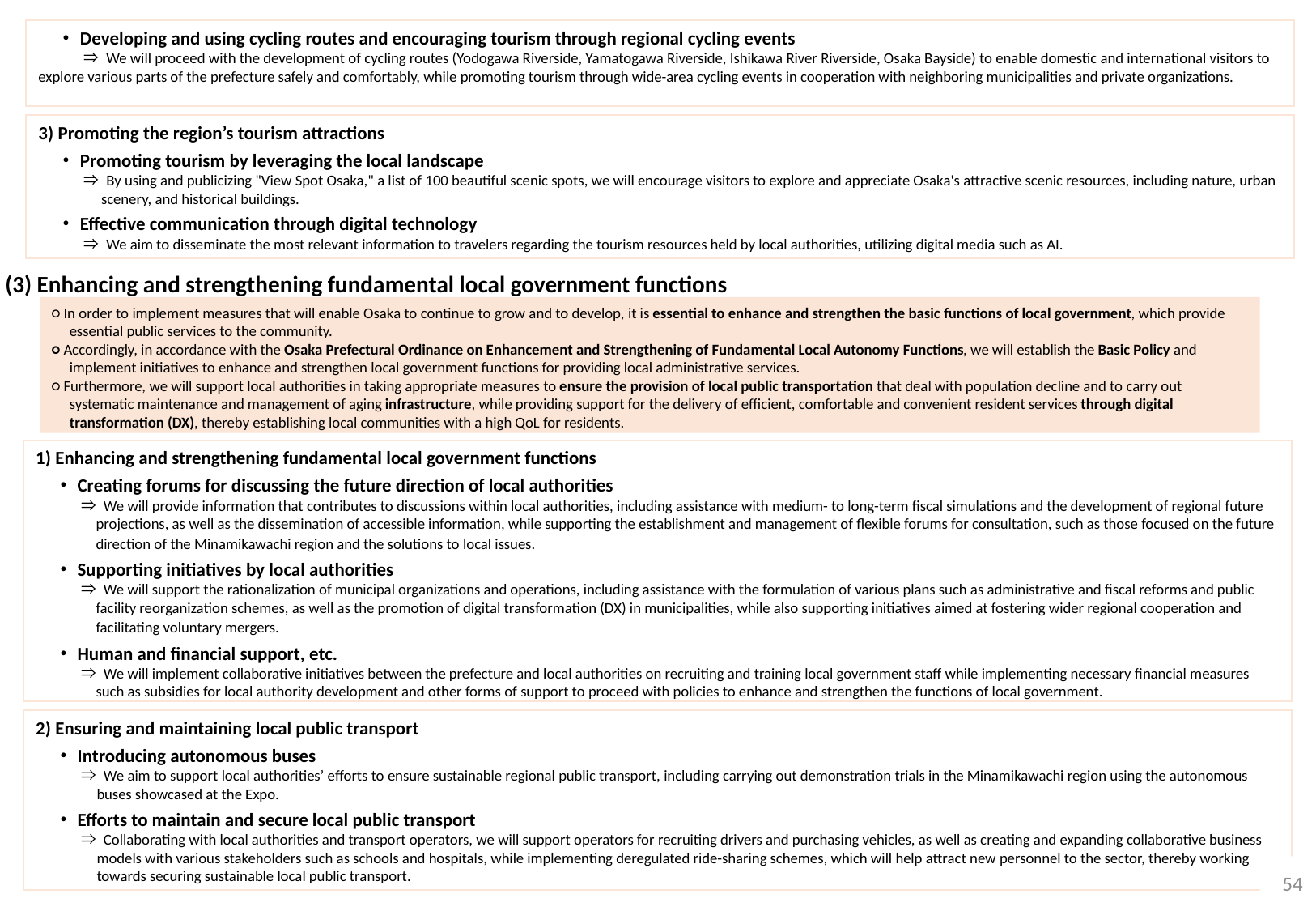

・Developing and using cycling routes and encouraging tourism through regional cycling events
　　　⇒ We will proceed with the development of cycling routes (Yodogawa Riverside, Yamatogawa Riverside, Ishikawa River Riverside, Osaka Bayside) to enable domestic and international visitors to explore various parts of the prefecture safely and comfortably, while promoting tourism through wide-area cycling events in cooperation with neighboring municipalities and private organizations.

3) Promoting the region’s tourism attractions
　・Promoting tourism by leveraging the local landscape
　　　⇒ By using and publicizing "View Spot Osaka," a list of 100 beautiful scenic spots, we will encourage visitors to explore and appreciate Osaka's attractive scenic resources, including nature, urban scenery, and historical buildings.
　・Effective communication through digital technology
　　　⇒ We aim to disseminate the most relevant information to travelers regarding the tourism resources held by local authorities, utilizing digital media such as AI.

(3) Enhancing and strengthening fundamental local government functions
○ In order to implement measures that will enable Osaka to continue to grow and to develop, it is essential to enhance and strengthen the basic functions of local government, which provide essential public services to the community.
○ Accordingly, in accordance with the Osaka Prefectural Ordinance on Enhancement and Strengthening of Fundamental Local Autonomy Functions, we will establish the Basic Policy and implement initiatives to enhance and strengthen local government functions for providing local administrative services.
○ Furthermore, we will support local authorities in taking appropriate measures to ensure the provision of local public transportation that deal with population decline and to carry out systematic maintenance and management of aging infrastructure, while providing support for the delivery of efficient, comfortable and convenient resident services through digital transformation (DX), thereby establishing local communities with a high QoL for residents.

1) Enhancing and strengthening fundamental local government functions
　・Creating forums for discussing the future direction of local authorities
　　　⇒ We will provide information that contributes to discussions within local authorities, including assistance with medium- to long-term fiscal simulations and the development of regional future projections, as well as the dissemination of accessible information, while supporting the establishment and management of flexible forums for consultation, such as those focused on the future direction of the Minamikawachi region and the solutions to local issues.
　・Supporting initiatives by local authorities
　　　⇒ We will support the rationalization of municipal organizations and operations, including assistance with the formulation of various plans such as administrative and fiscal reforms and public facility reorganization schemes, as well as the promotion of digital transformation (DX) in municipalities, while also supporting initiatives aimed at fostering wider regional cooperation and facilitating voluntary mergers.
　・Human and financial support, etc.
　　　⇒ We will implement collaborative initiatives between the prefecture and local authorities on recruiting and training local government staff while implementing necessary financial measures such as subsidies for local authority development and other forms of support to proceed with policies to enhance and strengthen the functions of local government.
2) Ensuring and maintaining local public transport
　・Introducing autonomous buses
　　　⇒ We aim to support local authorities’ efforts to ensure sustainable regional public transport, including carrying out demonstration trials in the Minamikawachi region using the autonomous buses showcased at the Expo.
　・Efforts to maintain and secure local public transport
　　　⇒ Collaborating with local authorities and transport operators, we will support operators for recruiting drivers and purchasing vehicles, as well as creating and expanding collaborative business models with various stakeholders such as schools and hospitals, while implementing deregulated ride-sharing schemes, which will help attract new personnel to the sector, thereby working towards securing sustainable local public transport.

54